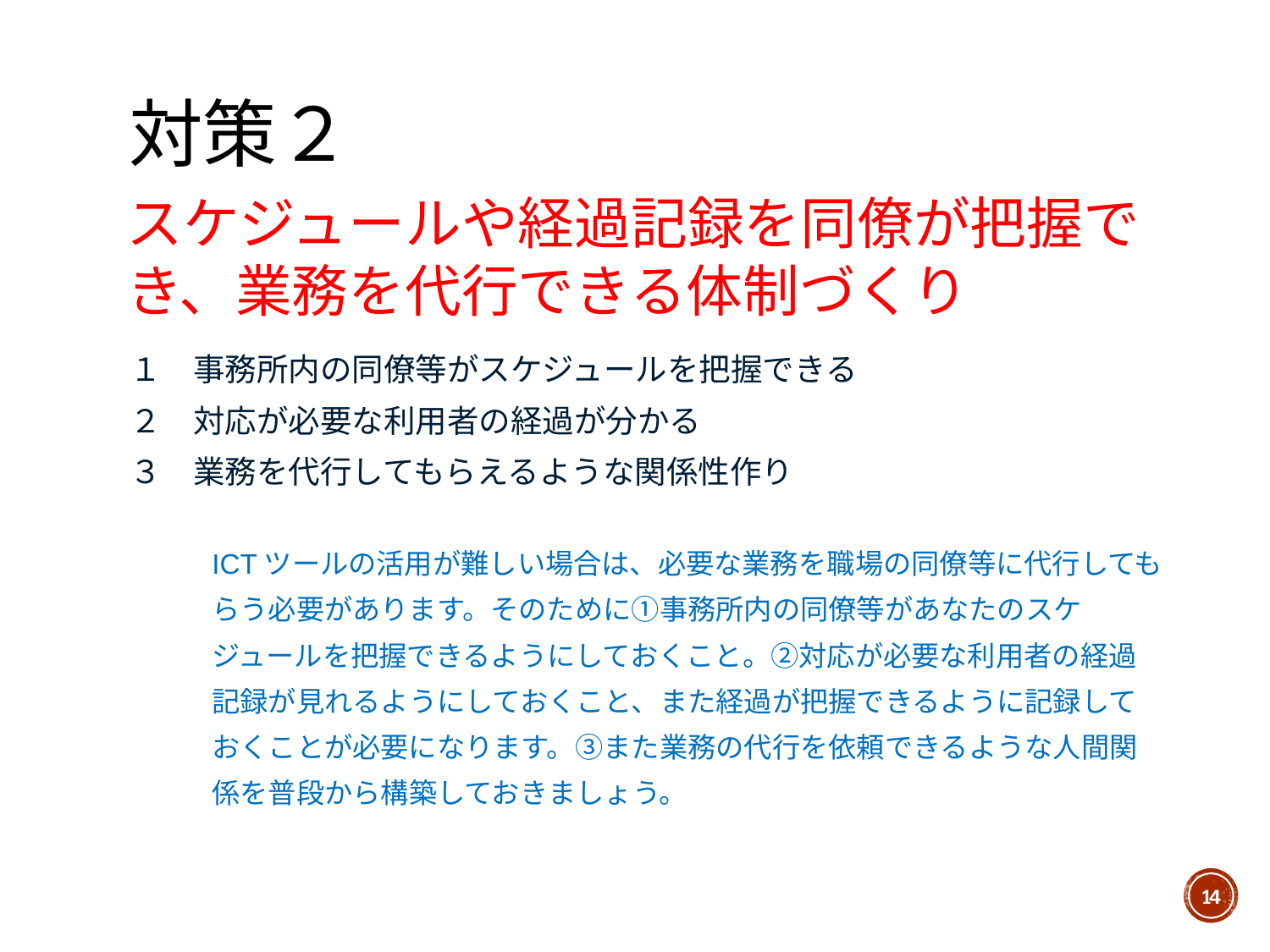

# 対策２
スケジュールや経過記録を同僚が把握でき、業務を代行できる体制づくり
１　事務所内の同僚等がスケジュールを把握できる
２　対応が必要な利用者の経過が分かる
３　業務を代行してもらえるような関係性作り
ICTツールの活用が難しい場合は、必要な業務を職場の同僚等に代行してもらう必要があります。そのために①事務所内の同僚等があなたのスケジュールを把握できるようにしておくこと。②対応が必要な利用者の経過記録が見れるようにしておくこと、また経過が把握できるように記録しておくことが必要になります。③また業務の代行を依頼できるような人間関係を普段から構築しておきましょう。
14